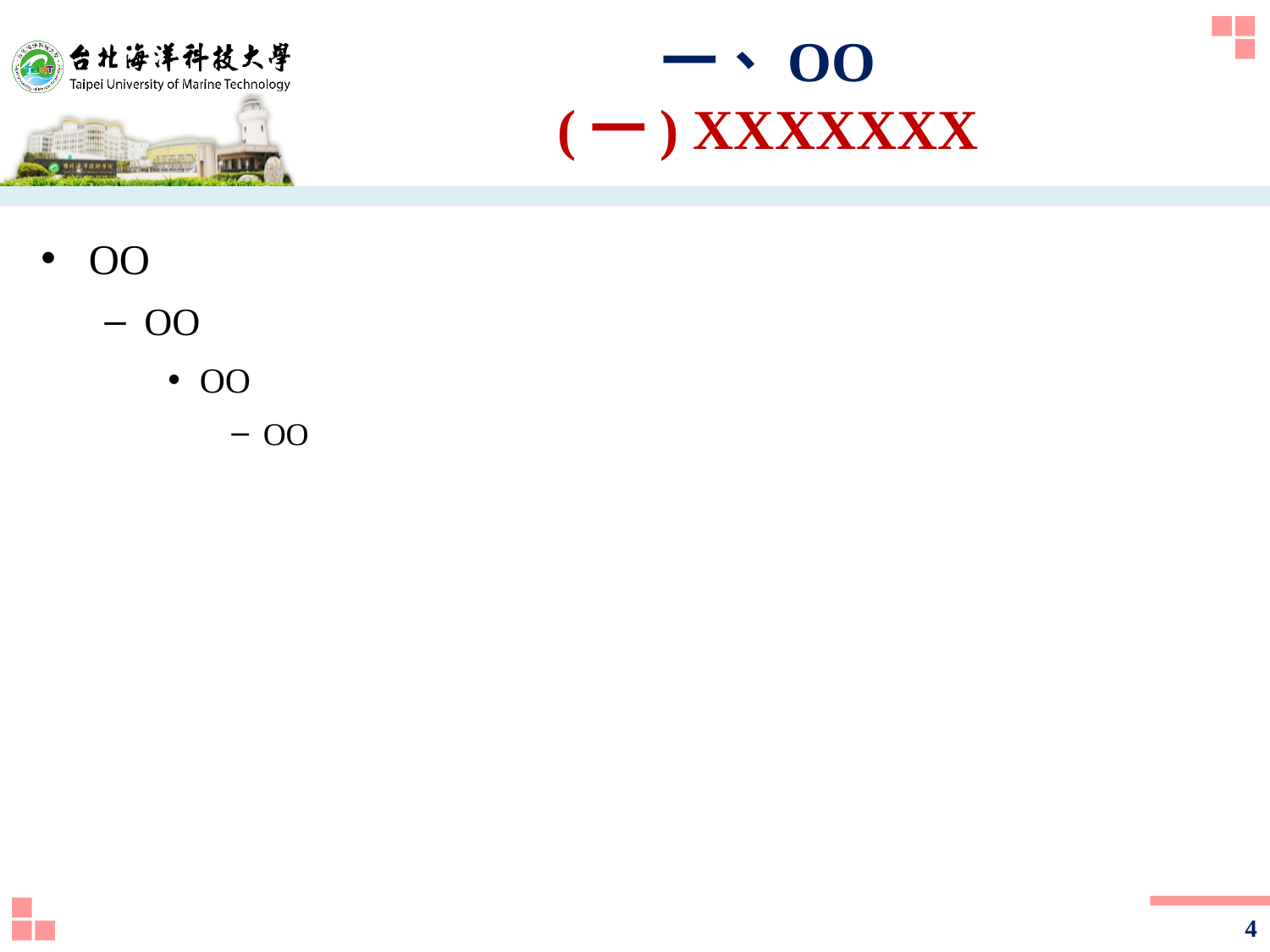

# 一、OO (一) XXXXXXX
OO
OO
OO
OO